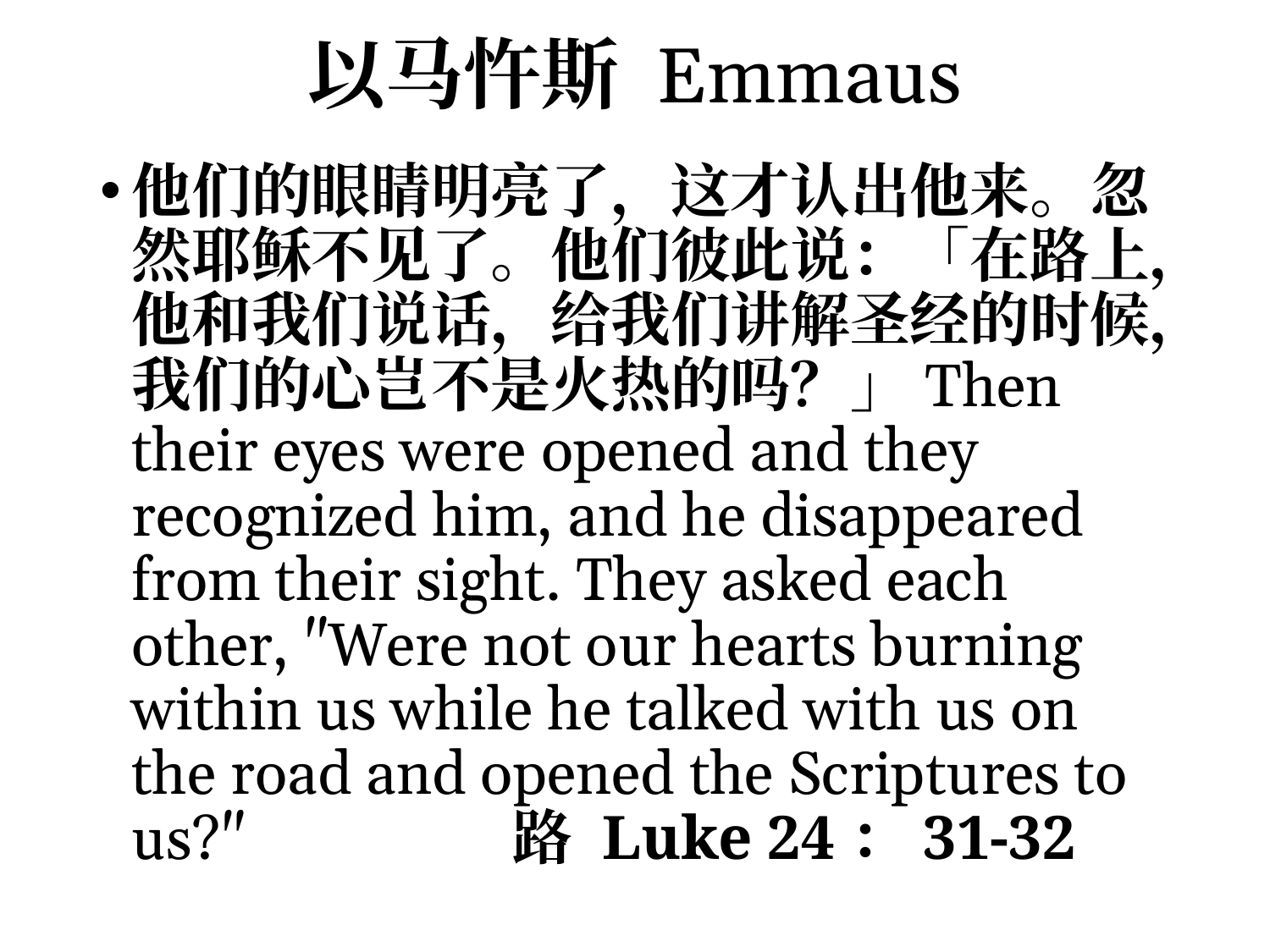

# 以马忤斯 Emmaus
他们的眼睛明亮了，这才认出他来。忽然耶稣不见了。他们彼此说：「在路上，他和我们说话，给我们讲解圣经的时候，我们的心岂不是火热的吗？」Then their eyes were opened and they recognized him, and he disappeared from their sight. They asked each other, "Were not our hearts burning within us while he talked with us on the road and opened the Scriptures to us?" 		路 Luke 24：31-32